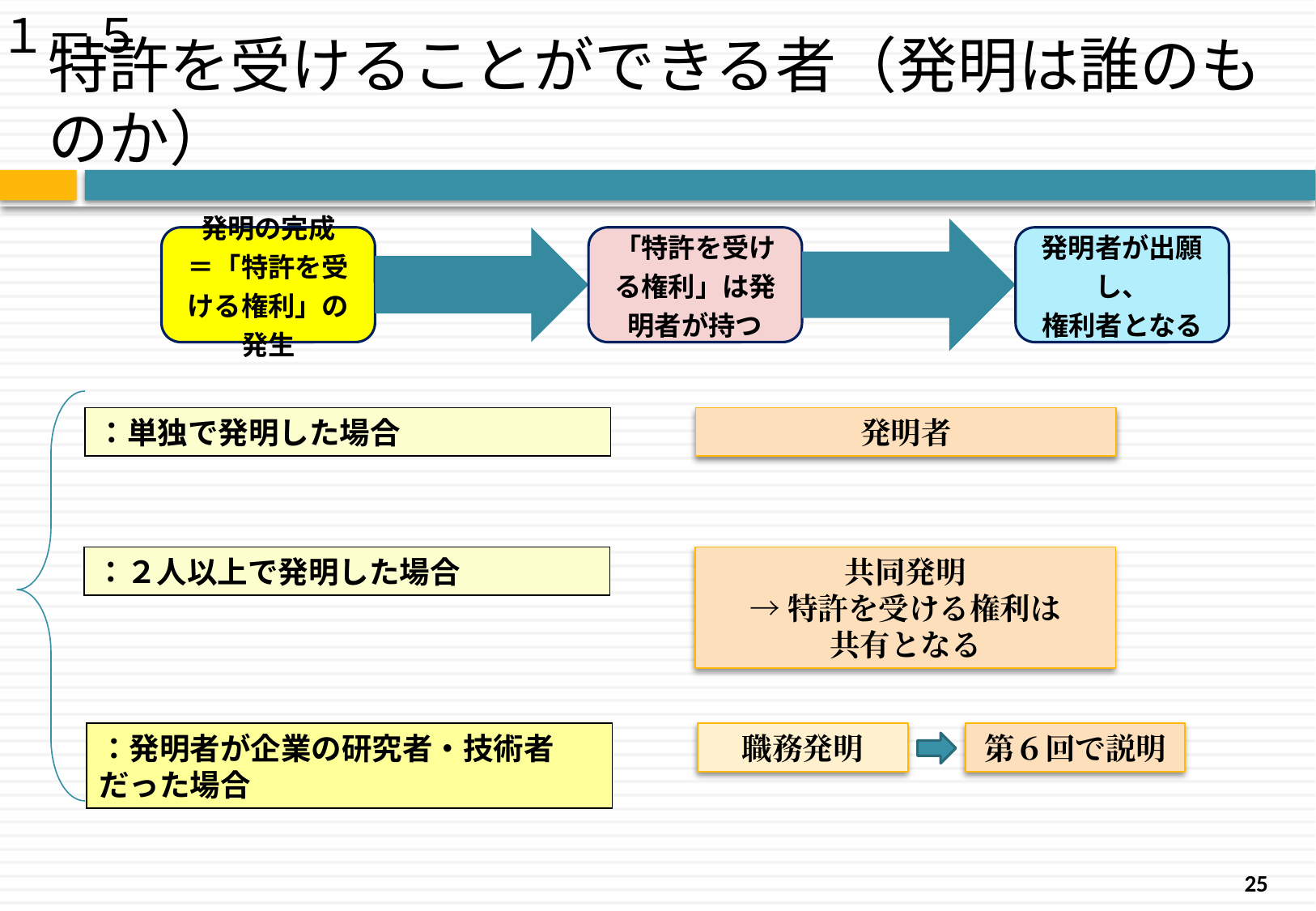

１－５
# 特許を受けることができる者（発明は誰のものか）
発明の完成
＝「特許を受ける権利」の発生
「特許を受ける権利」は発明者が持つ
発明者が出願し、
権利者となる

：単独で発明した場合
発明者
：２人以上で発明した場合
共同発明
→特許を受ける権利は
共有となる
：発明者が企業の研究者・技術者だった場合
職務発明
第６回で説明

25